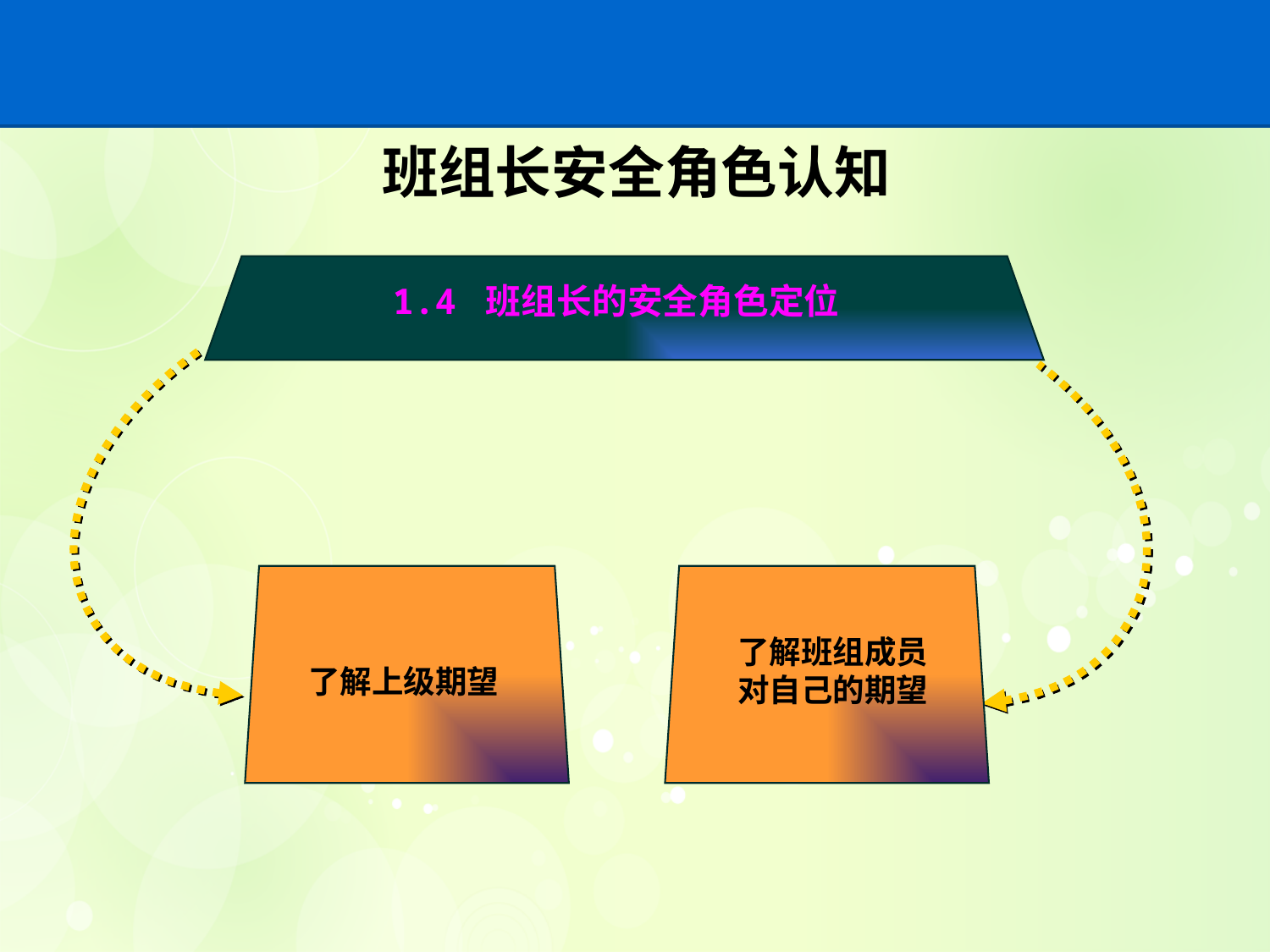

# 班组长安全角色认知

1.4 班组长的安全角色定位

了解班组成员
对自己的期望
了解上级期望